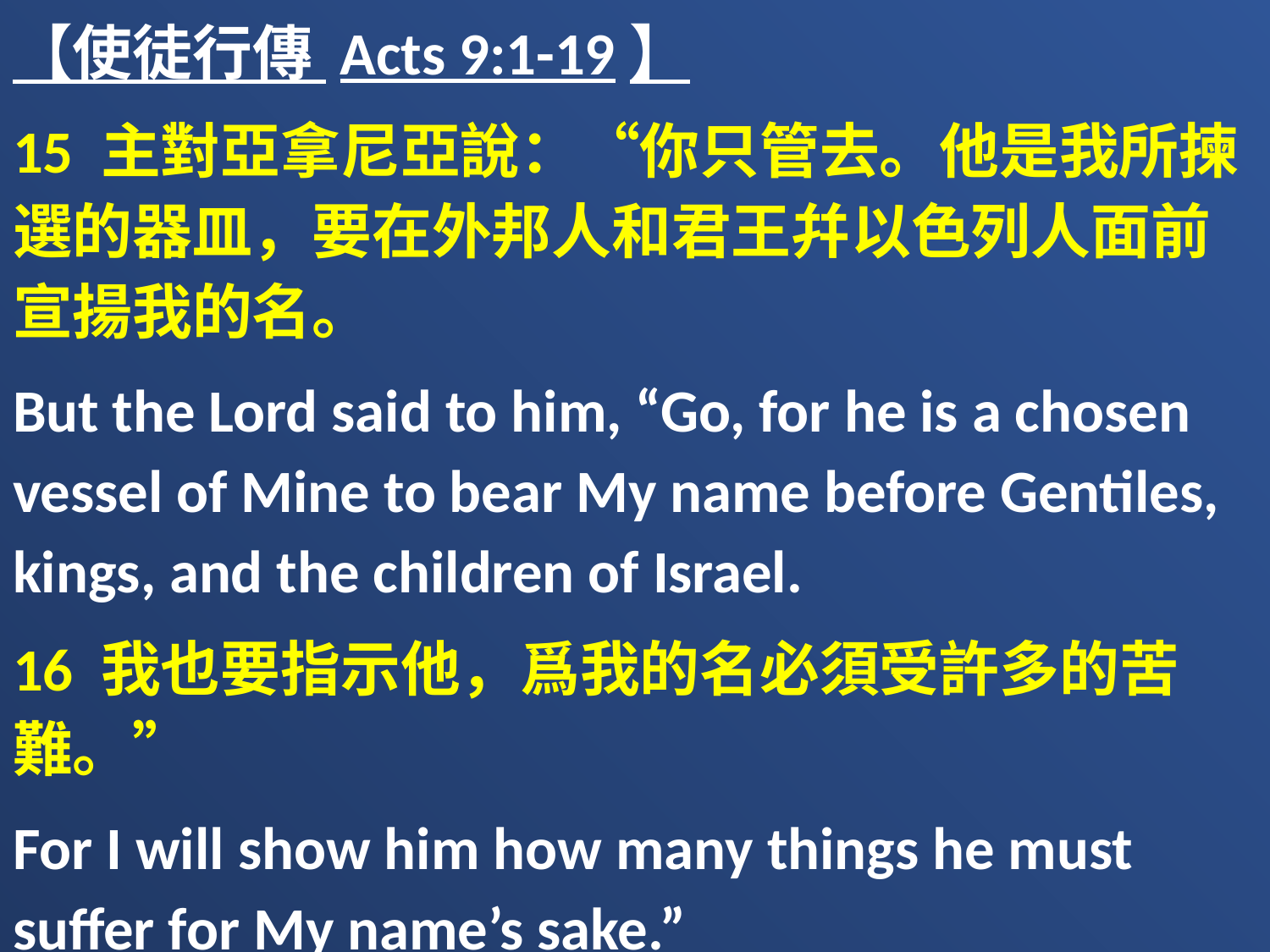

【使徒行傳 Acts 9:1-19】
15 主對亞拿尼亞說：“你只管去。他是我所揀選的器皿，要在外邦人和君王幷以色列人面前宣揚我的名。
But the Lord said to him, “Go, for he is a chosen vessel of Mine to bear My name before Gentiles, kings, and the children of Israel.
16 我也要指示他，爲我的名必須受許多的苦難。”
For I will show him how many things he must suffer for My name’s sake.”